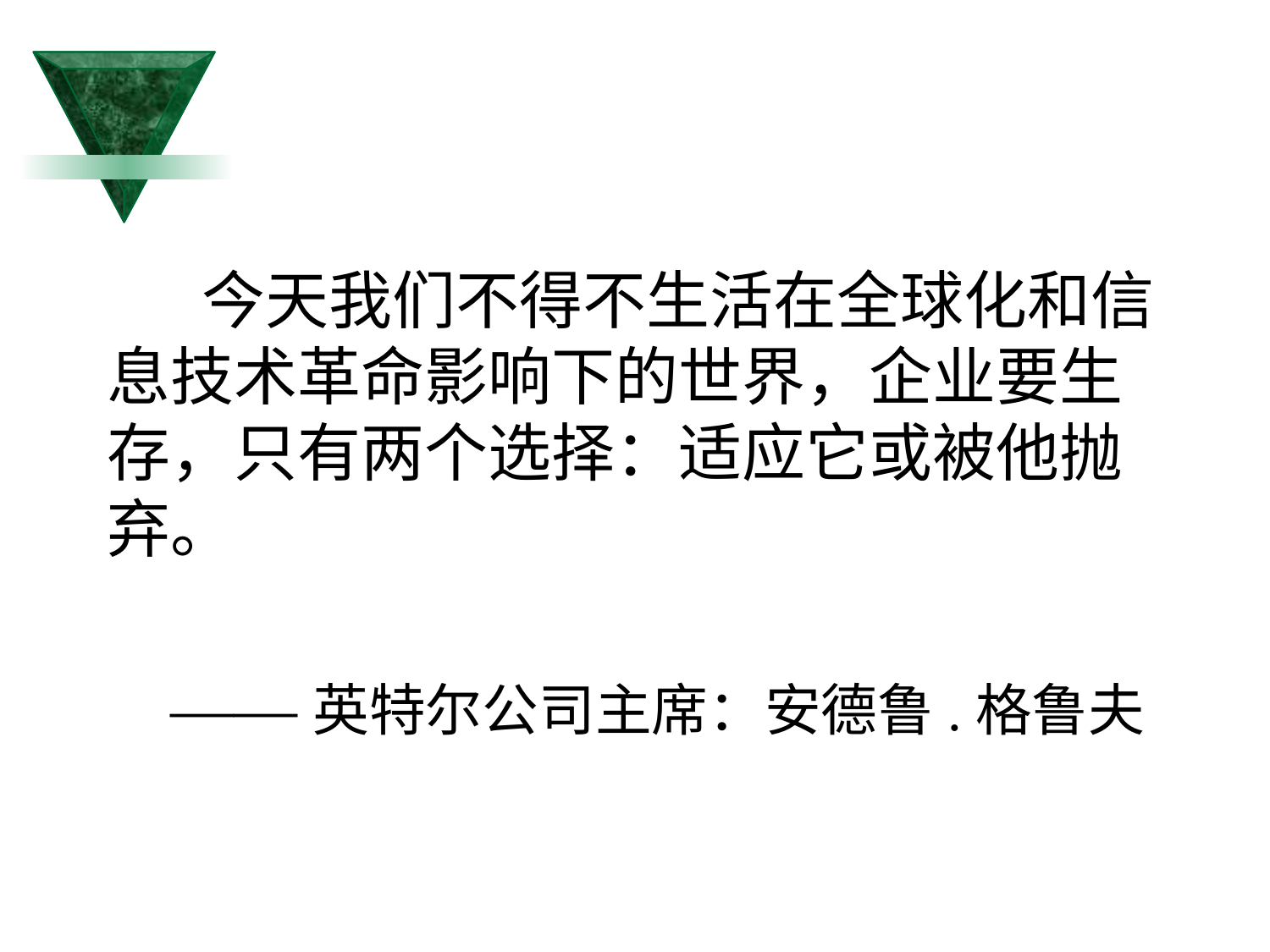

今天我们不得不生活在全球化和信息技术革命影响下的世界，企业要生存，只有两个选择：适应它或被他抛弃。

       ——英特尔公司主席：安德鲁.格鲁夫